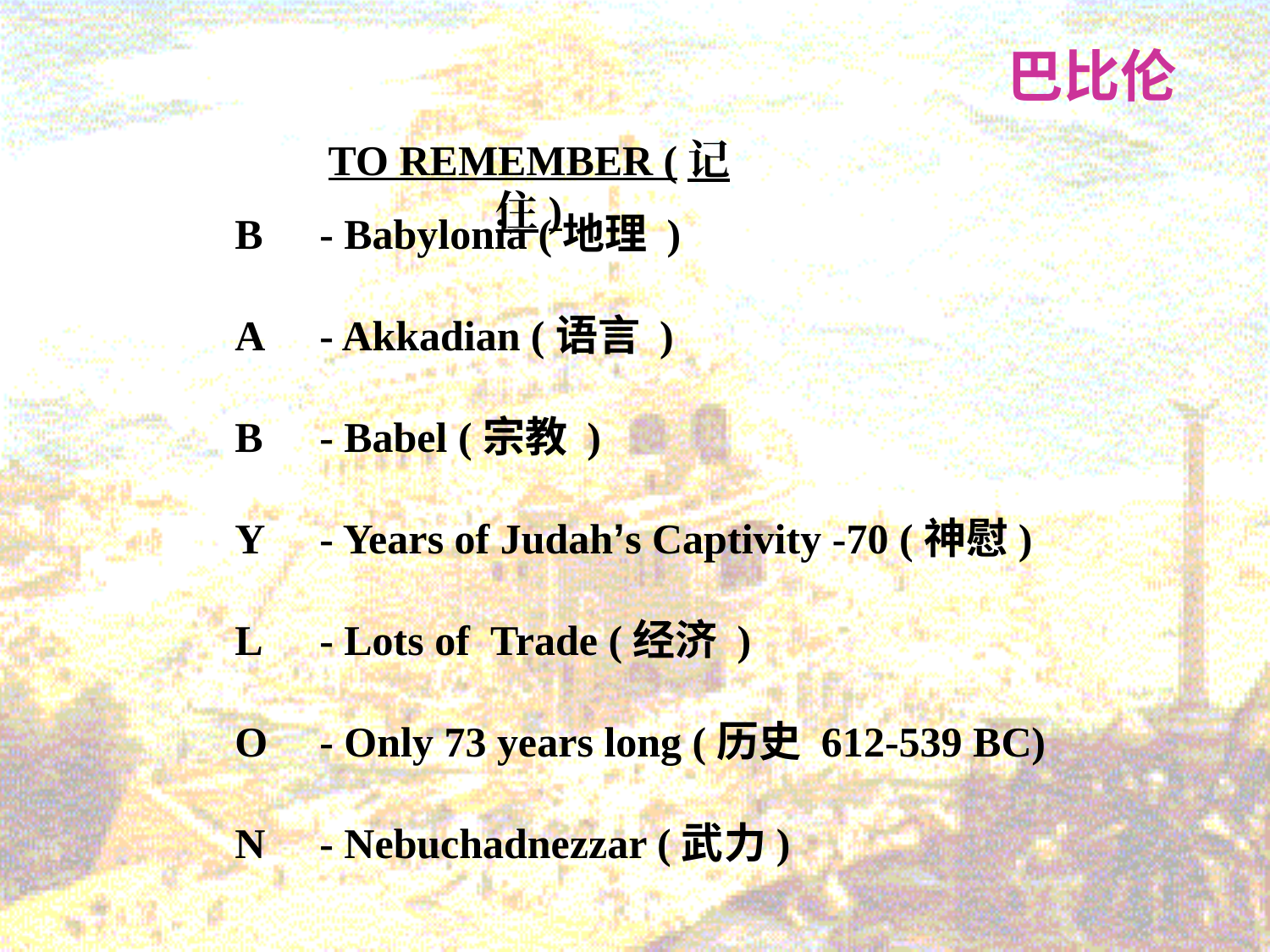

巴比伦
TO REMEMBER (记住)
B

A

B

Y

L

O

N
- Babylonia (地理 )

- Akkadian (语言 )

- Babel (宗教 )

- Years of Judah’s Captivity -70 (神慰)

- Lots of  Trade (经济 )

- Only 73 years long (历史 612-539 BC)

- Nebuchadnezzar (武力)